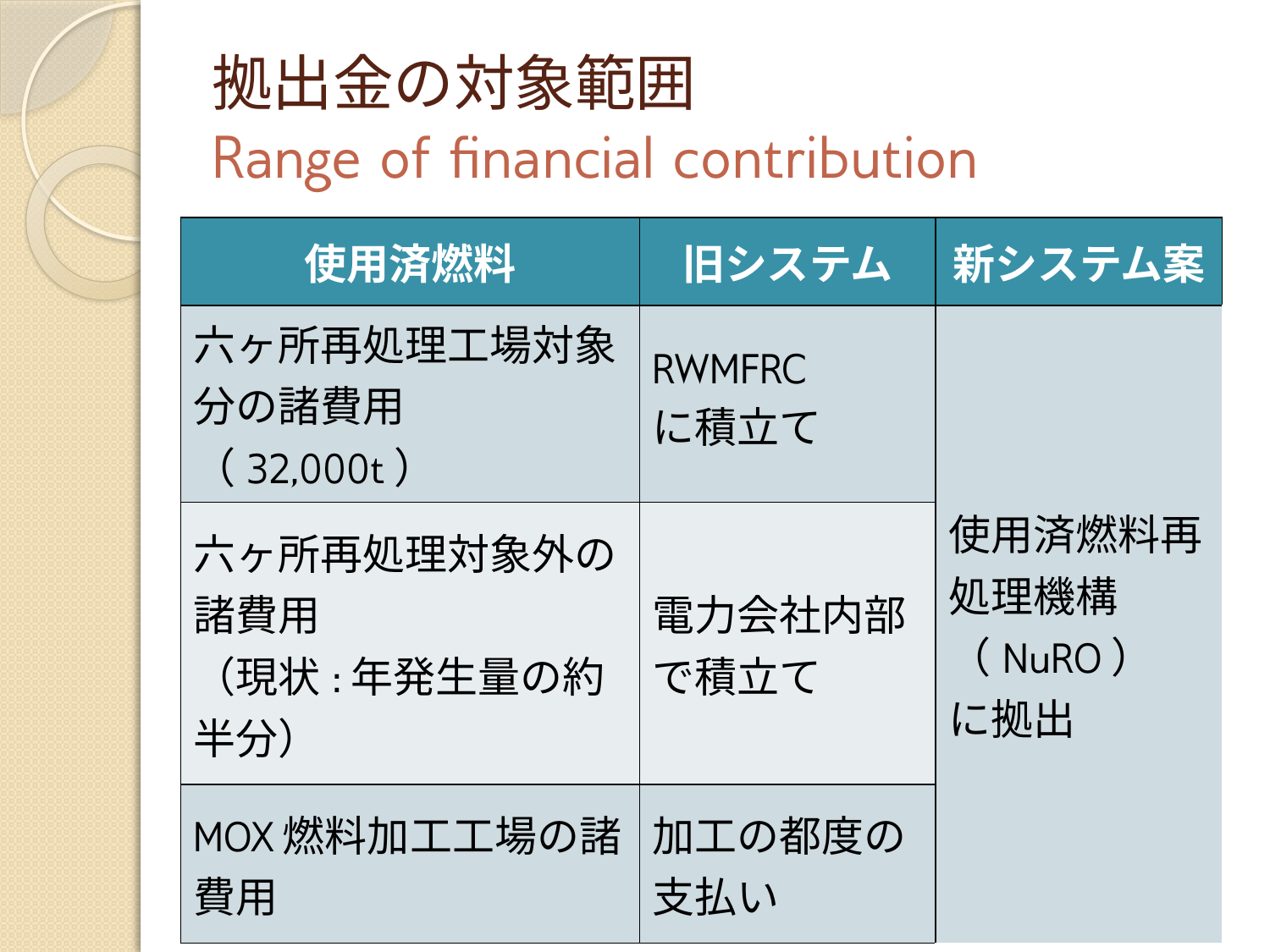

# 拠出金の対象範囲 Range of financial contribution
| 使用済燃料 | 旧システム | 新システム案 |
| --- | --- | --- |
| 六ヶ所再処理工場対象分の諸費用（32,000t） | RWMFRC に積立て | 使用済燃料再処理機構（NuRO） に拠出 |
| 六ヶ所再処理対象外の諸費用 （現状:年発生量の約半分） | 電力会社内部で積立て |  |
| MOX燃料加工工場の諸費用 | 加工の都度の支払い |  |